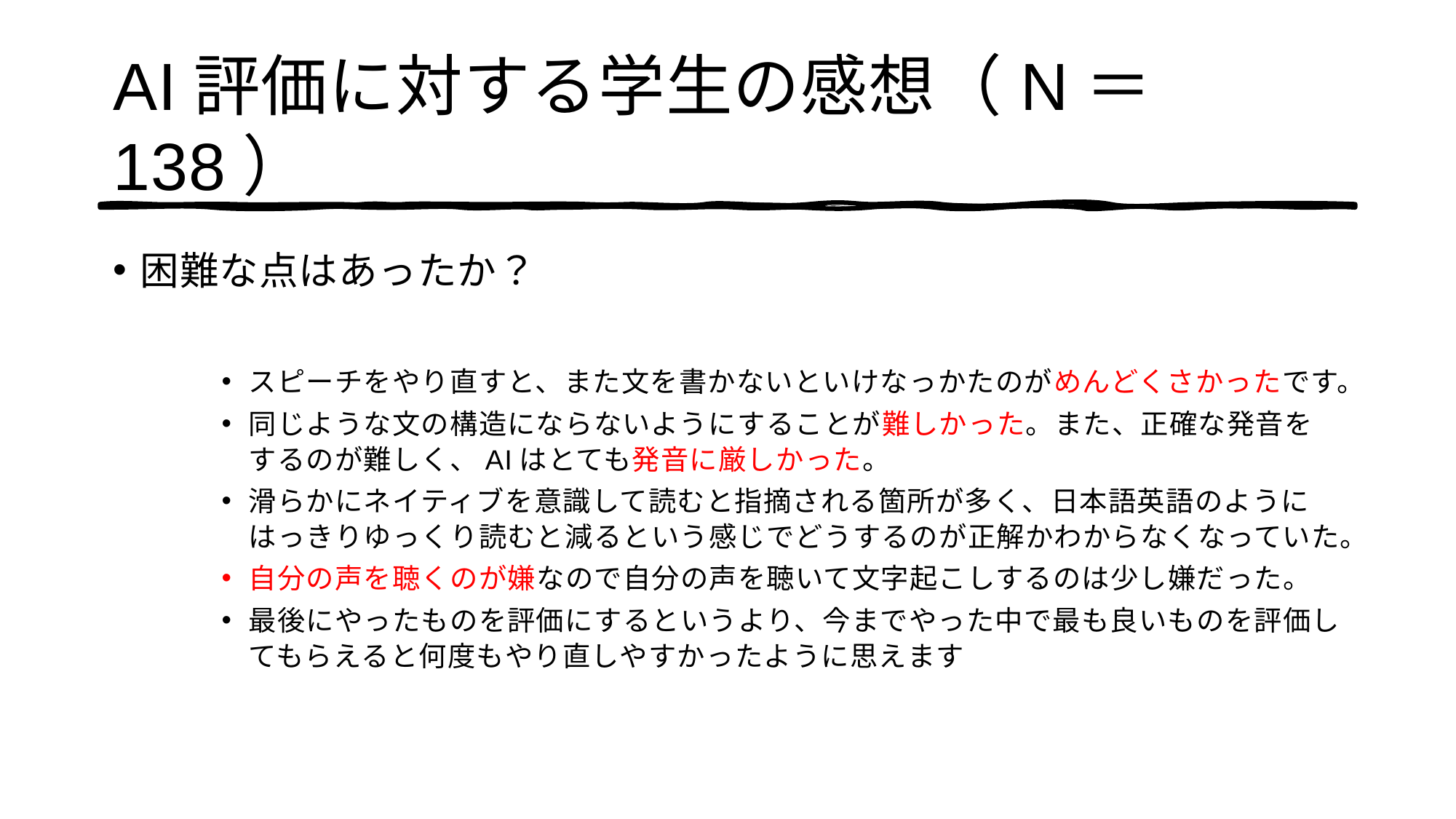

# AI評価に対する学生の感想（N＝138）
困難な点はあったか？

スピーチをやり直すと、また文を書かないといけなっかたのがめんどくさかったです。
同じような文の構造にならないようにすることが難しかった。また、正確な発音をするのが難しく、AIはとても発音に厳しかった。
滑らかにネイティブを意識して読むと指摘される箇所が多く、日本語英語のようにはっきりゆっくり読むと減るという感じでどうするのが正解かわからなくなっていた。
自分の声を聴くのが嫌なので自分の声を聴いて文字起こしするのは少し嫌だった。
最後にやったものを評価にするというより、今までやった中で最も良いものを評価してもらえると何度もやり直しやすかったように思えます